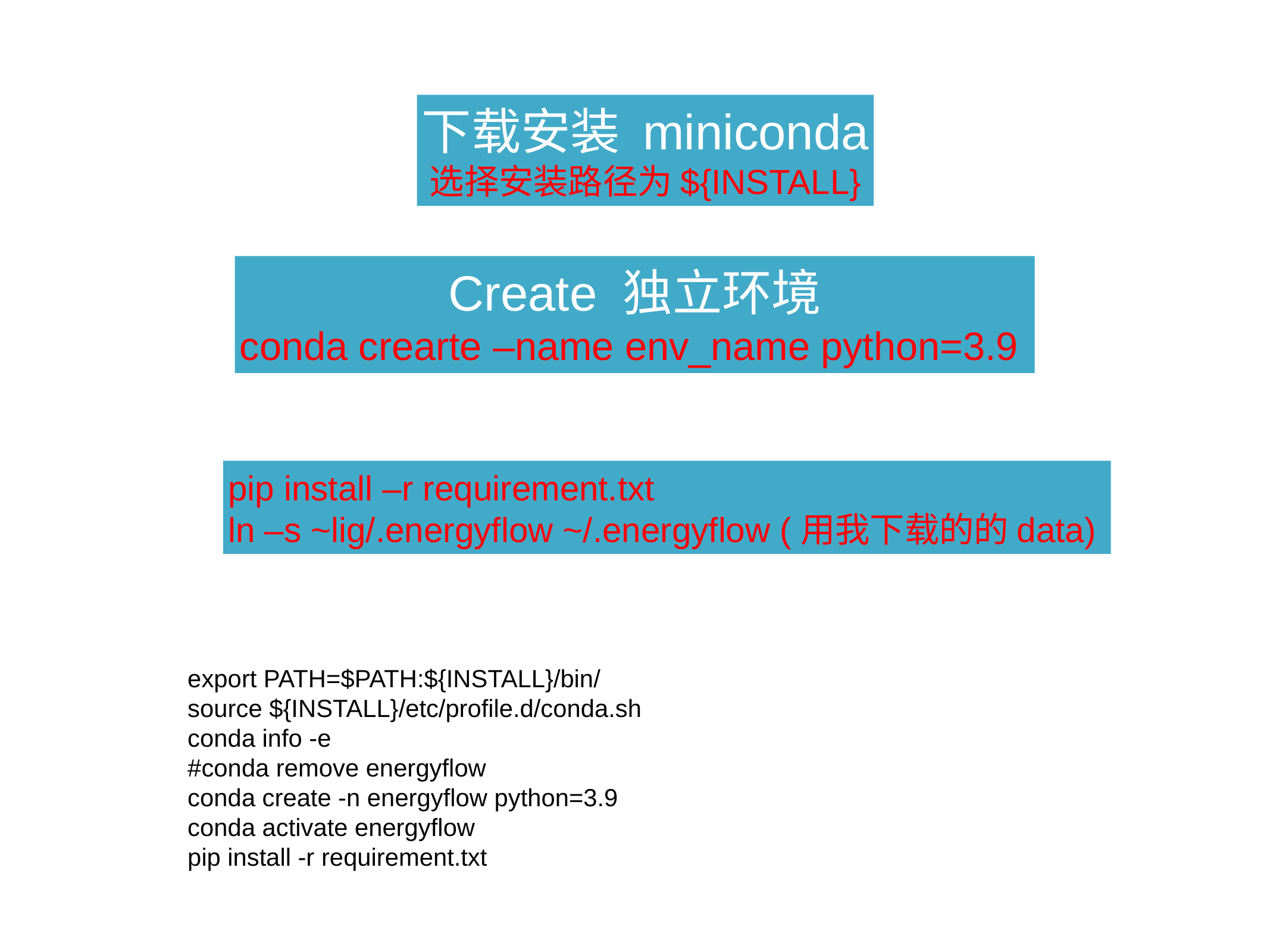

下载安装 miniconda
选择安装路径为${INSTALL}
Create 独立环境
conda crearte –name env_name python=3.9
pip install –r requirement.txt
ln –s ~lig/.energyflow ~/.energyflow (用我下载的的data)

export PATH=$PATH:${INSTALL}/bin/
source ${INSTALL}/etc/profile.d/conda.sh
conda info -e
#conda remove energyflow
conda create -n energyflow python=3.9
conda activate energyflow
pip install -r requirement.txt
2021/8/18